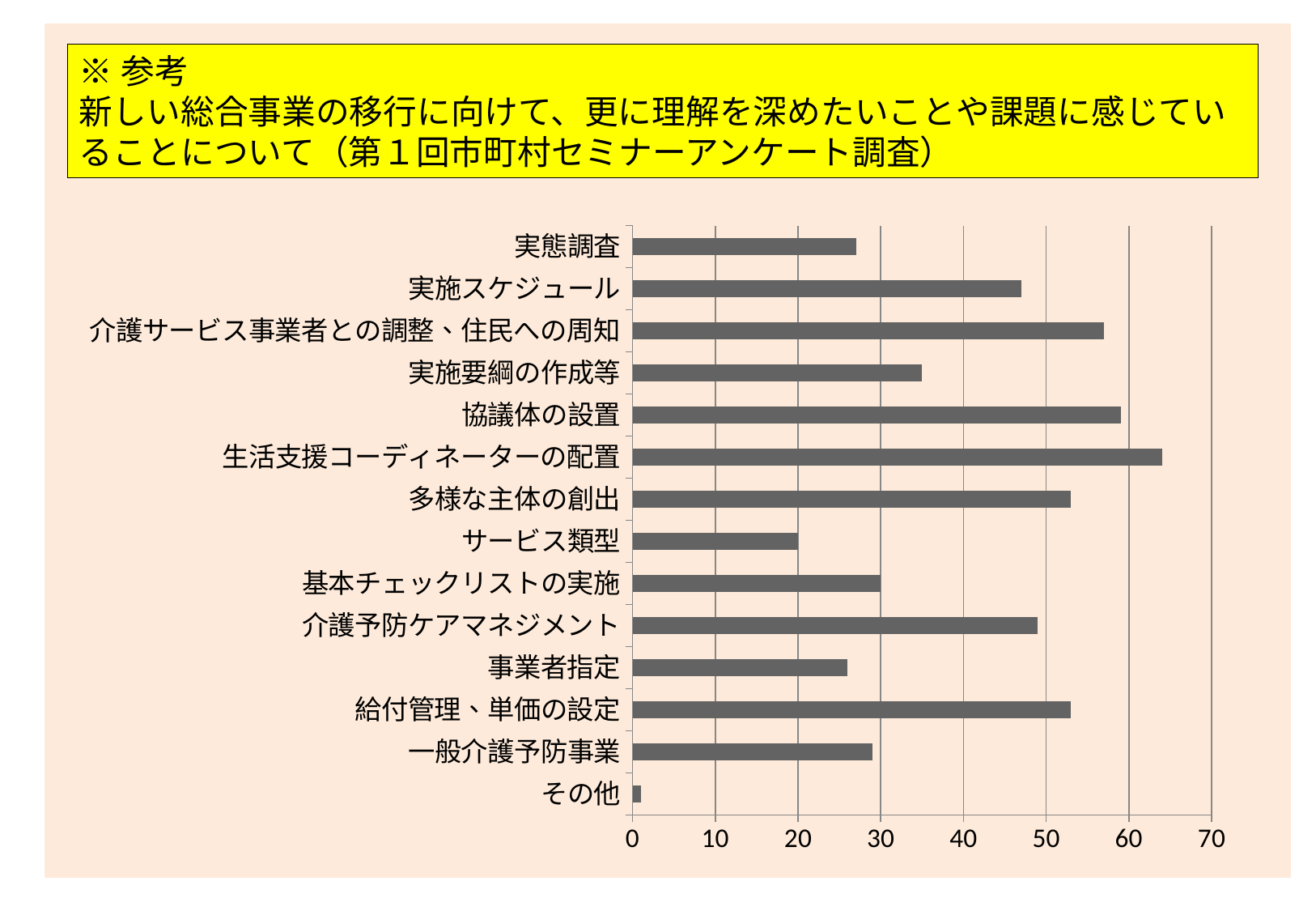

※参考
新しい総合事業の移行に向けて、更に理解を深めたいことや課題に感じていることについて（第１回市町村セミナーアンケート調査）

### Chart

| Category |  |
|---|---|
| その他 | 1.0 |
| 一般介護予防事業 | 29.0 |
| 給付管理、単価の設定 | 53.0 |
| 事業者指定 | 26.0 |
| 介護予防ケアマネジメント | 49.0 |
| 基本チェックリストの実施 | 30.0 |
| サービス類型 | 20.0 |
| 多様な主体の創出 | 53.0 |
| 生活支援コーディネーターの配置 | 64.0 |
| 協議体の設置 | 59.0 |
| 実施要綱の作成等 | 35.0 |
| 介護サービス事業者との調整、住民への周知 | 57.0 |
| 実施スケジュール | 47.0 |
| 実態調査 | 27.0 |